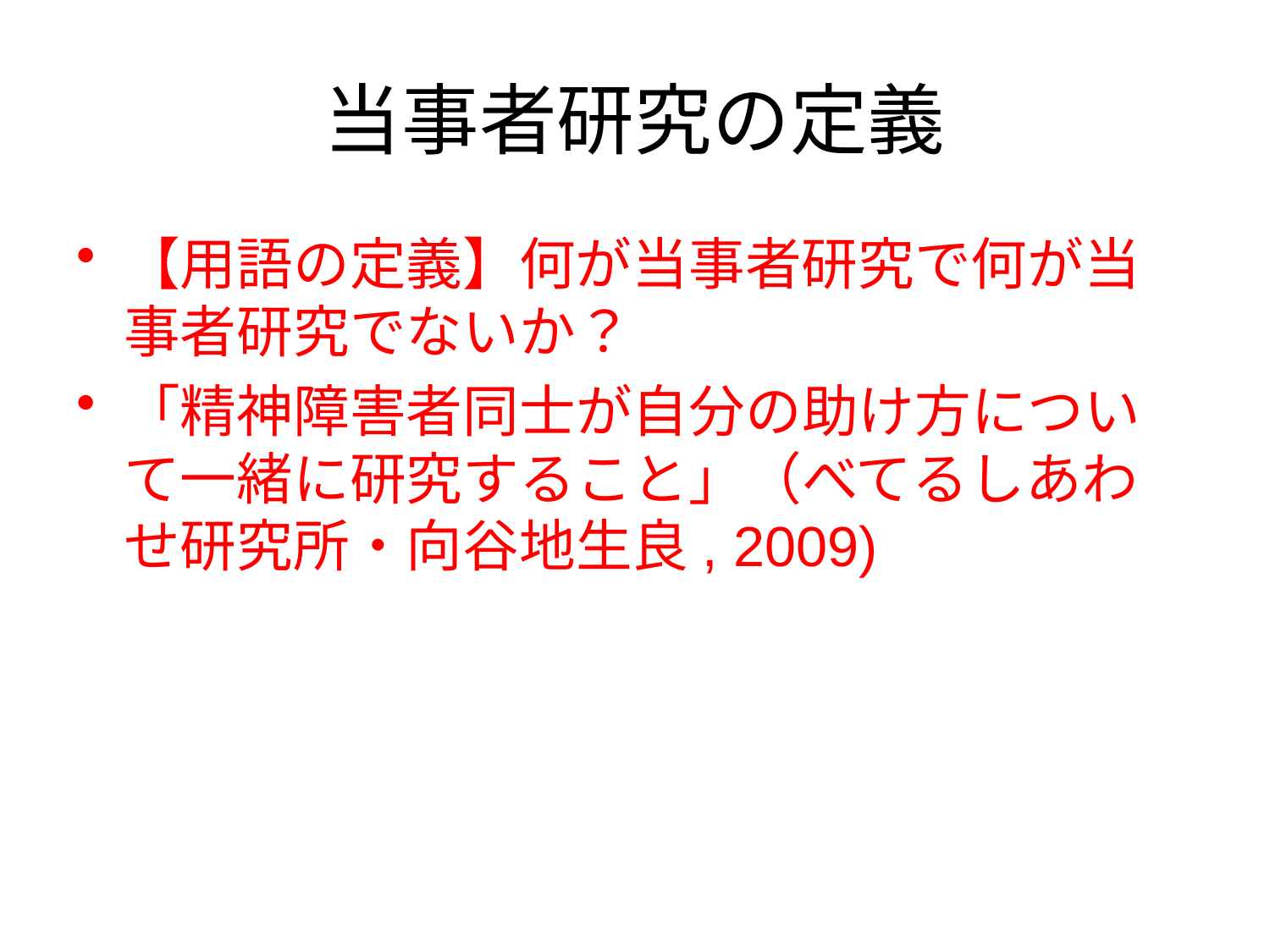

# 当事者研究の定義
【用語の定義】何が当事者研究で何が当事者研究でないか？
「精神障害者同士が自分の助け方について一緒に研究すること」（べてるしあわせ研究所・向谷地生良, 2009)